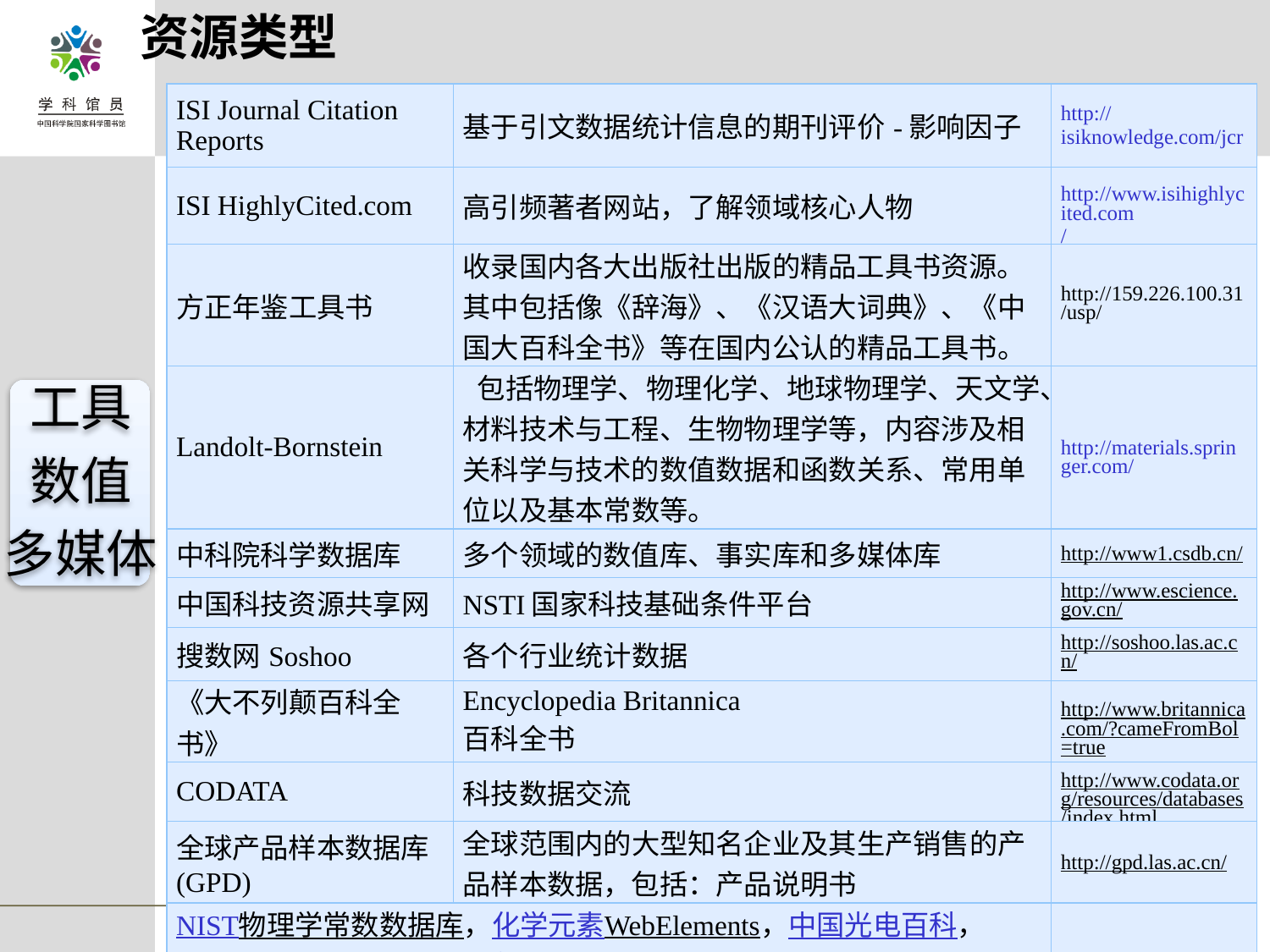

资源类型
| ISI Journal Citation Reports | 基于引文数据统计信息的期刊评价-影响因子 | http://isiknowledge.com/jcr |
| --- | --- | --- |
| ISI HighlyCited.com | 高引频著者网站，了解领域核心人物 | http://www.isihighlycited.com/ |
| 方正年鉴工具书 | 收录国内各大出版社出版的精品工具书资源。其中包括像《辞海》、《汉语大词典》、《中国大百科全书》等在国内公认的精品工具书。 | http://159.226.100.31/usp/ |
| Landolt-Bornstein | 包括物理学、物理化学、地球物理学、天文学、材料技术与工程、生物物理学等，内容涉及相关科学与技术的数值数据和函数关系、常用单位以及基本常数等。 | http://materials.springer.com/ |
| 中科院科学数据库 | 多个领域的数值库、事实库和多媒体库 | http://www1.csdb.cn/ |
| 中国科技资源共享网 | NSTI国家科技基础条件平台 | http://www.escience.gov.cn/ |
| 搜数网Soshoo | 各个行业统计数据 | http://soshoo.las.ac.cn/ |
| 《大不列颠百科全书》 | Encyclopedia Britannica 百科全书 | http://www.britannica.com/?cameFromBol=true |
| CODATA | 科技数据交流 | http://www.codata.org/resources/databases/index.html |
| 全球产品样本数据库(GPD) | 全球范围内的大型知名企业及其生产销售的产品样本数据，包括：产品说明书 | http://gpd.las.ac.cn/ |
| NIST物理学常数数据库，化学元素WebElements，中国光电百科， Optics Image Bank(OSA光学影像图库) |  |  |

工具
数值
多媒体